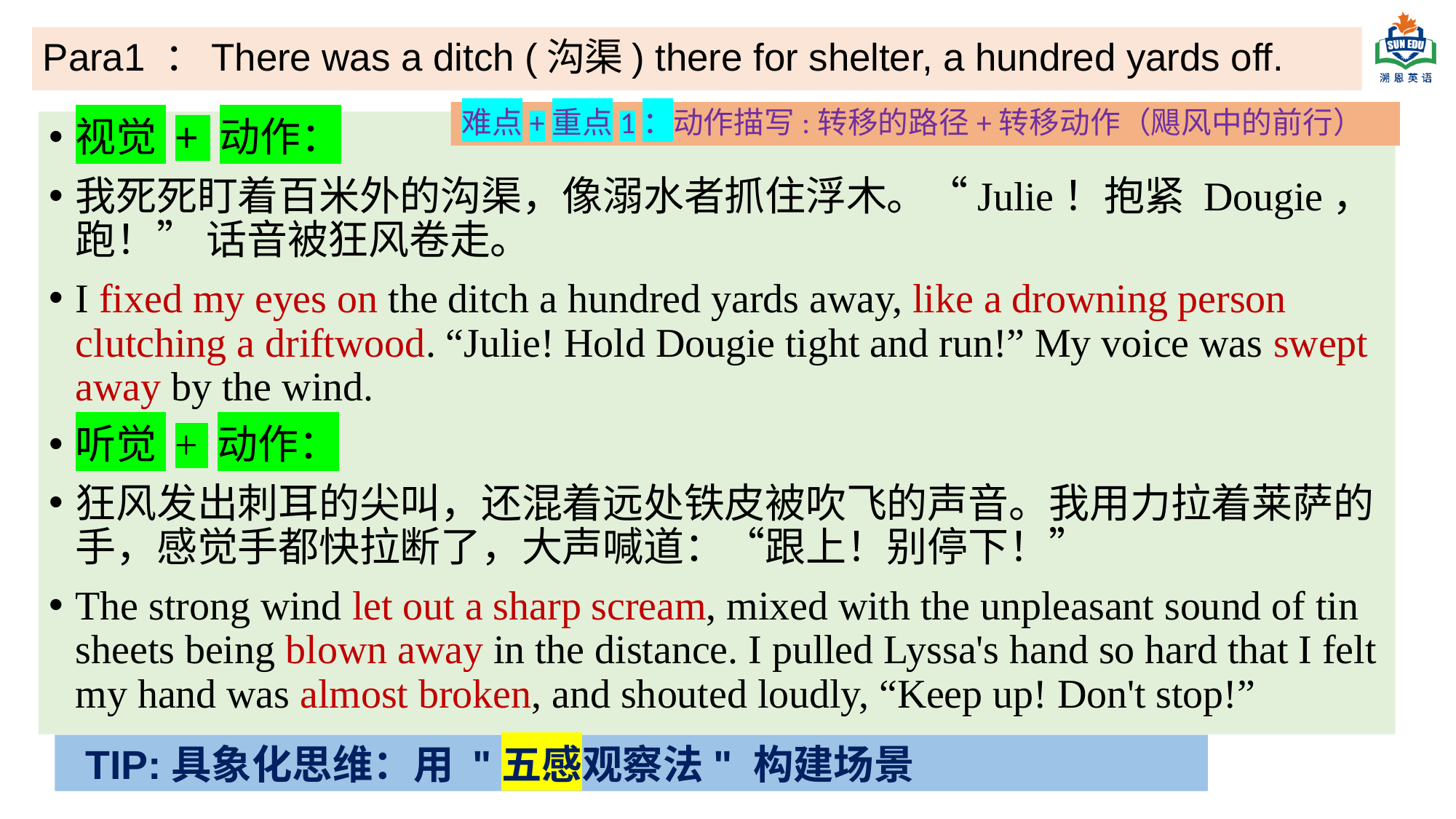

Para1 ：There was a ditch (沟渠) there for shelter, a hundred yards off.
难点+重点1：动作描写:转移的路径+转移动作（飓风中的前行）
视觉 + 动作：
我死死盯着百米外的沟渠，像溺水者抓住浮木。“Julie！抱紧 Dougie，跑！” 话音被狂风卷走。
I fixed my eyes on the ditch a hundred yards away, like a drowning person clutching a driftwood. “Julie! Hold Dougie tight and run!” My voice was swept away by the wind.
听觉 + 动作：
狂风发出刺耳的尖叫，还混着远处铁皮被吹飞的声音。我用力拉着莱萨的手，感觉手都快拉断了，大声喊道：“跟上！别停下！”
The strong wind let out a sharp scream, mixed with the unpleasant sound of tin sheets being blown away in the distance. I pulled Lyssa's hand so hard that I felt my hand was almost broken, and shouted loudly, “Keep up! Don't stop!”
  tip:具象化思维：用 "五感观察法" 构建场景